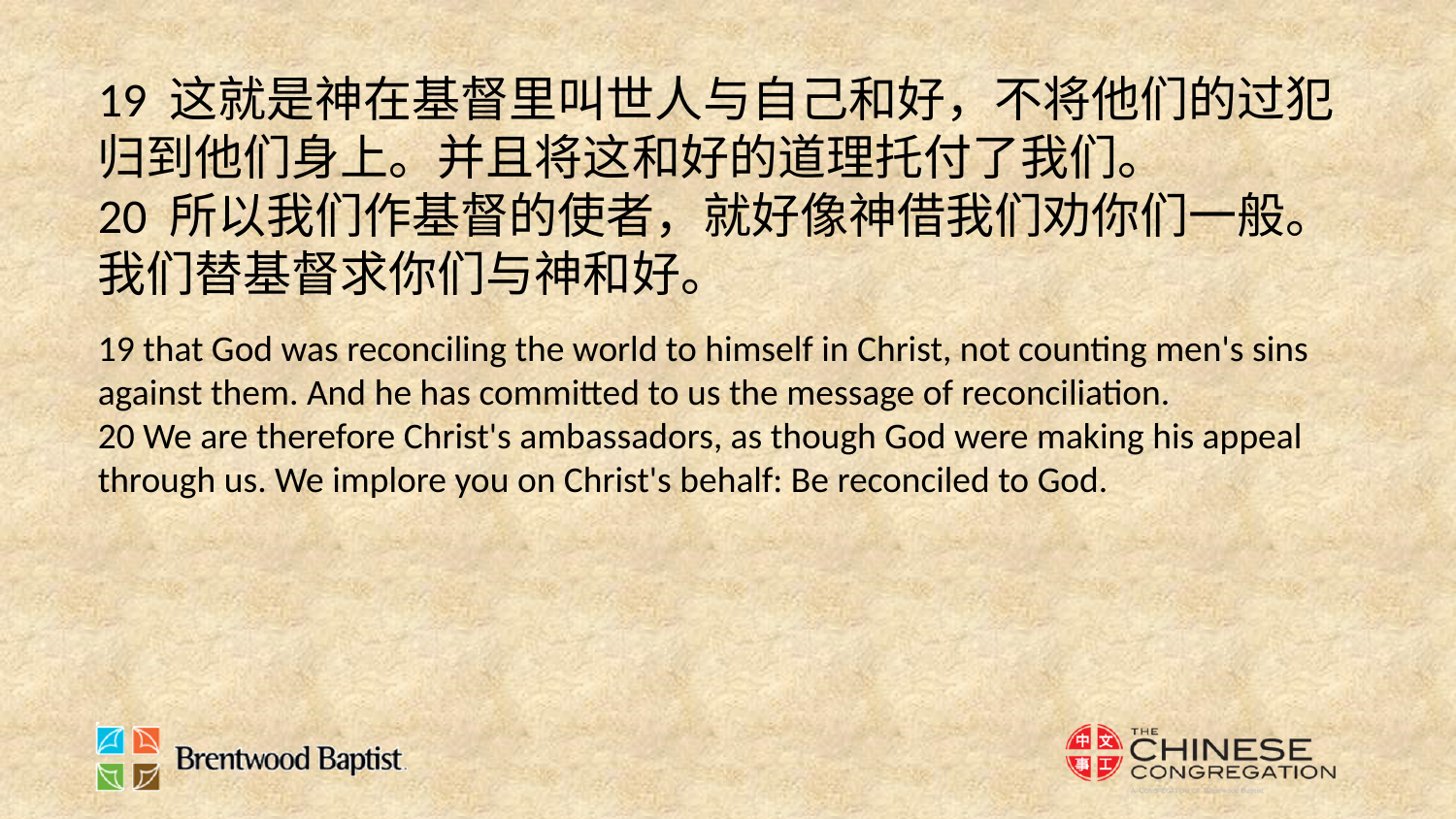

19 这就是神在基督里叫世人与自己和好，不将他们的过犯归到他们身上。并且将这和好的道理托付了我们。
20 所以我们作基督的使者，就好像神借我们劝你们一般。我们替基督求你们与神和好。

19 that God was reconciling the world to himself in Christ, not counting men's sins against them. And he has committed to us the message of reconciliation.
20 We are therefore Christ's ambassadors, as though God were making his appeal through us. We implore you on Christ's behalf: Be reconciled to God.